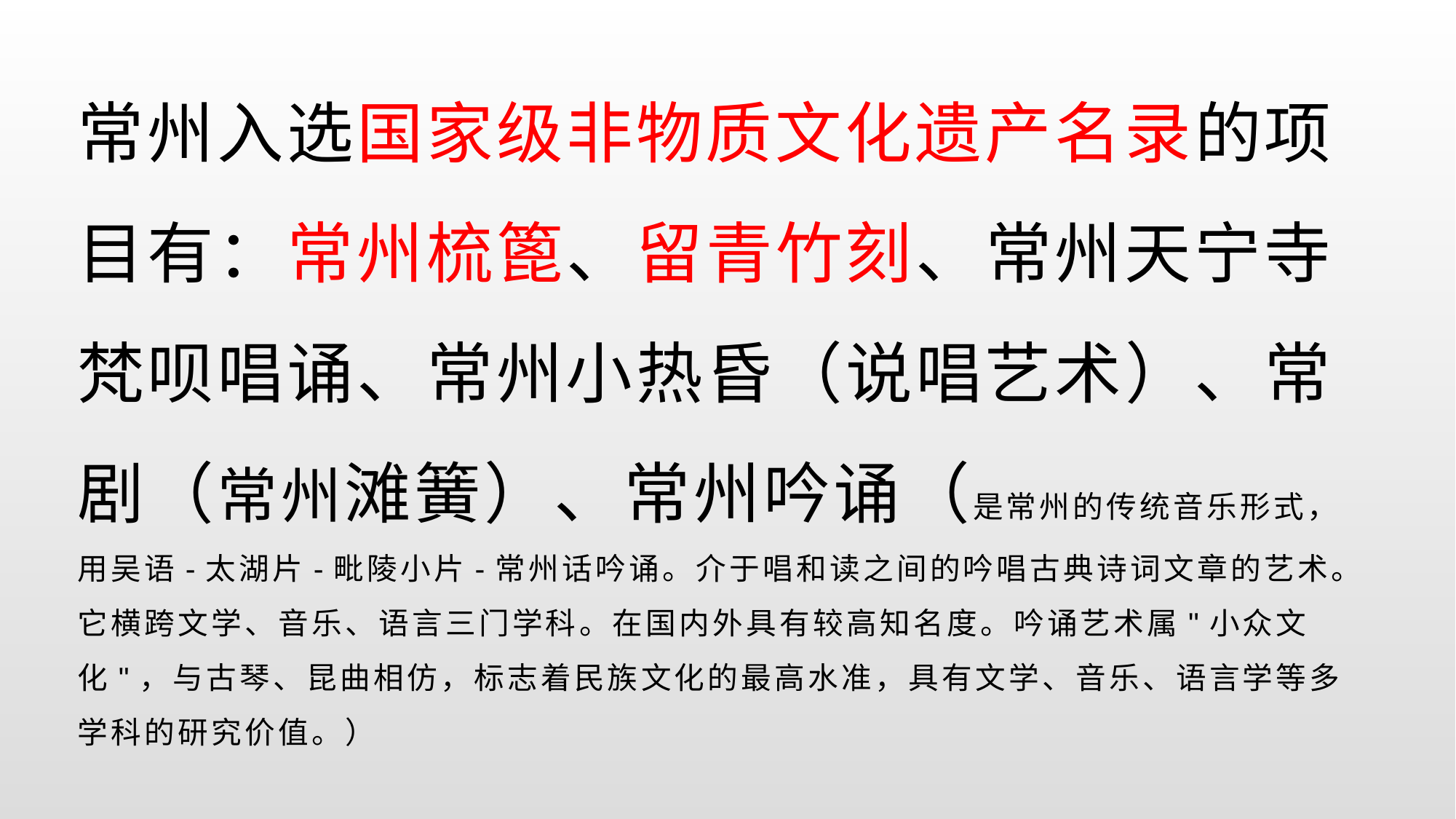

常州入选国家级非物质文化遗产名录的项目有：常州梳篦、留青竹刻、常州天宁寺梵呗唱诵、常州小热昏（说唱艺术）、常剧（常州滩簧）、常州吟诵（是常州的传统音乐形式，用吴语-太湖片-毗陵小片-常州话吟诵。介于唱和读之间的吟唱古典诗词文章的艺术。它横跨文学、音乐、语言三门学科。在国内外具有较高知名度。吟诵艺术属"小众文化"，与古琴、昆曲相仿，标志着民族文化的最高水准，具有文学、音乐、语言学等多学科的研究价值。）